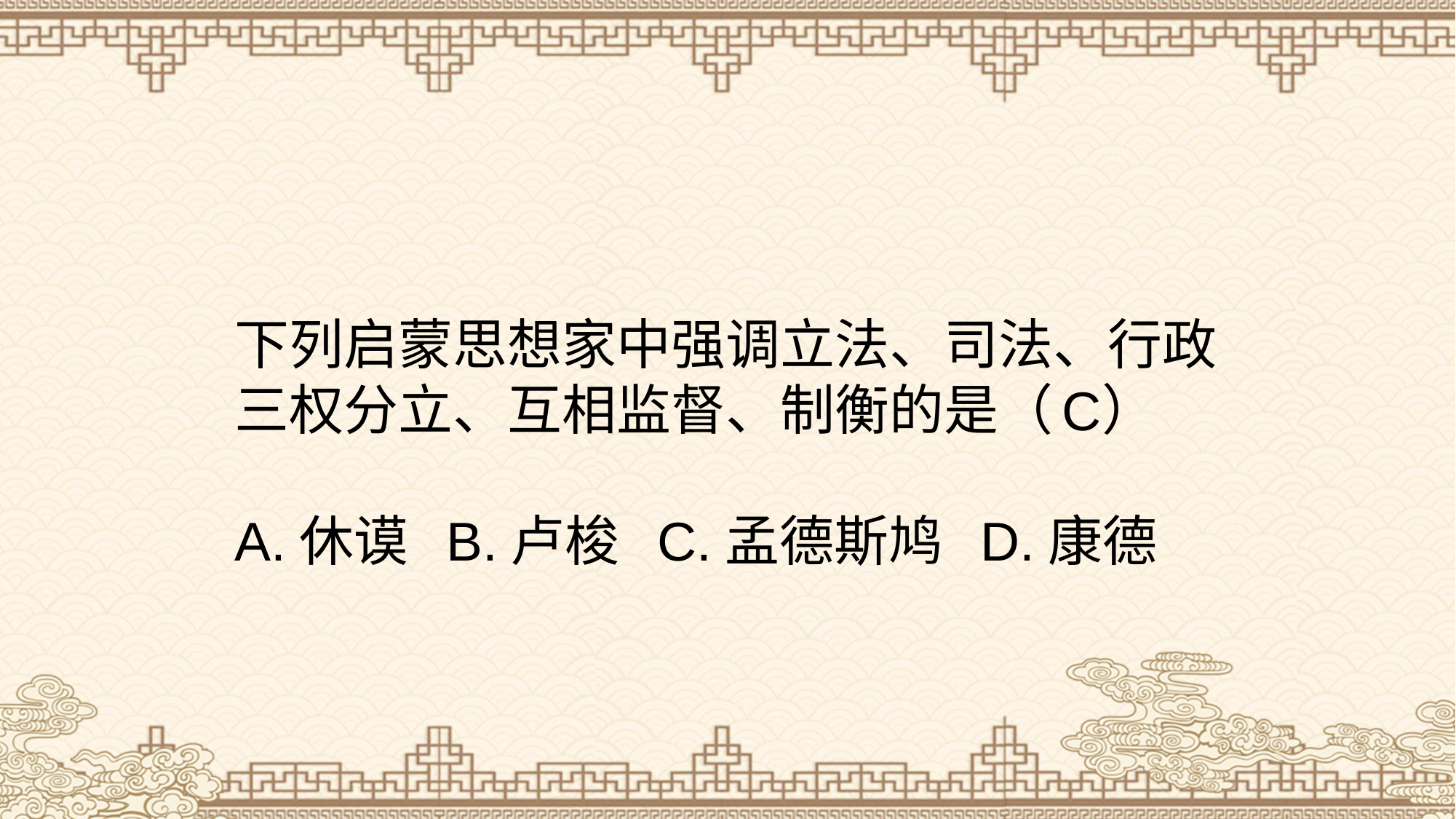

下列启蒙思想家中强调立法、司法、行政三权分立、互相监督、制衡的是（    ）

A.休谟  B.卢梭  C.孟德斯鸠  D.康德
C